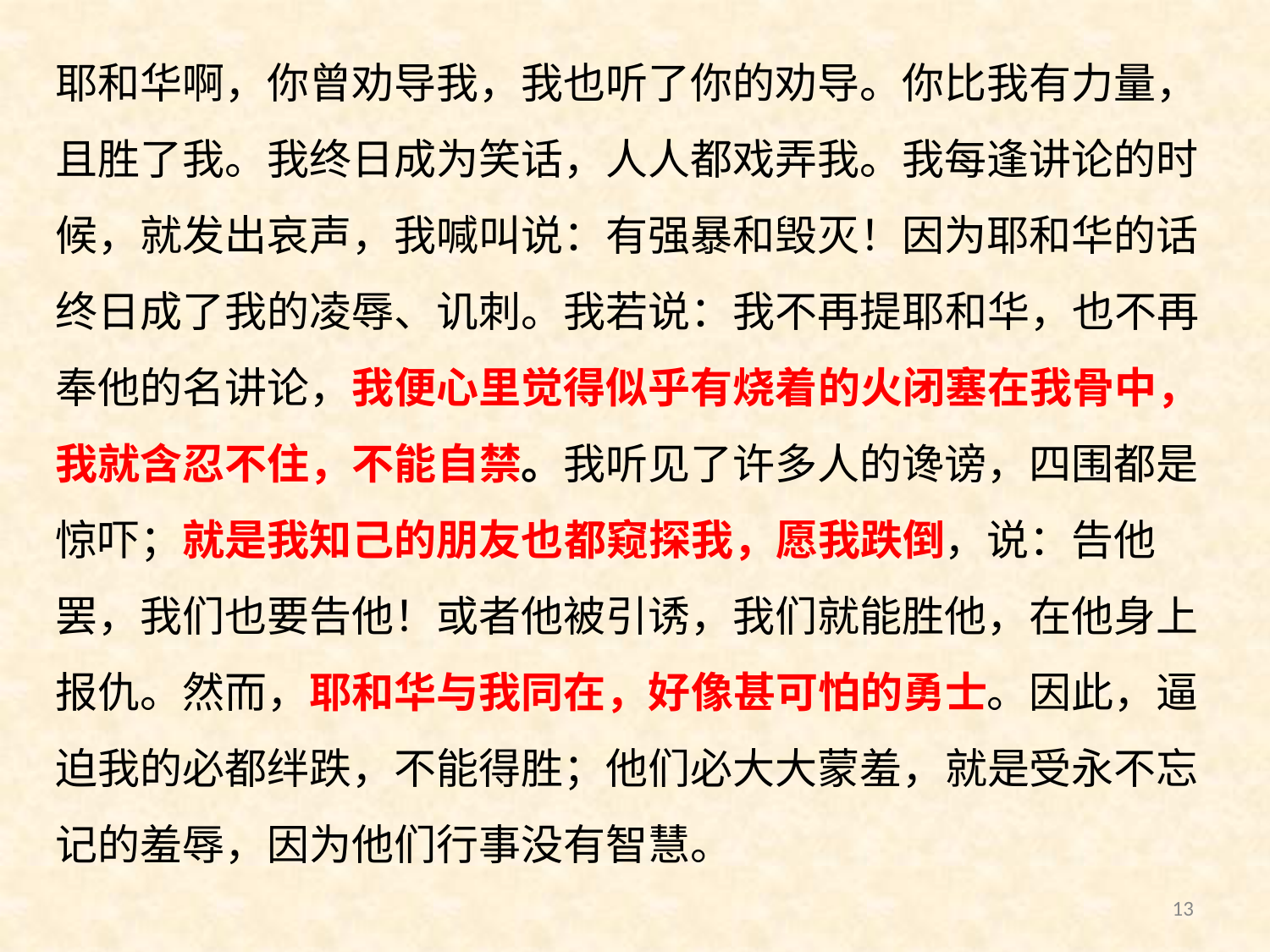

耶和华啊，你曾劝导我，我也听了你的劝导。你比我有力量，且胜了我。我终日成为笑话，人人都戏弄我。我每逢讲论的时候，就发出哀声，我喊叫说：有强暴和毁灭！因为耶和华的话终日成了我的凌辱、讥刺。我若说：我不再提耶和华，也不再奉他的名讲论，我便心里觉得似乎有烧着的火闭塞在我骨中，我就含忍不住，不能自禁。我听见了许多人的谗谤，四围都是惊吓；就是我知己的朋友也都窥探我，愿我跌倒，说：告他罢，我们也要告他！或者他被引诱，我们就能胜他，在他身上报仇。然而，耶和华与我同在，好像甚可怕的勇士。因此，逼迫我的必都绊跌，不能得胜；他们必大大蒙羞，就是受永不忘记的羞辱，因为他们行事没有智慧。
13